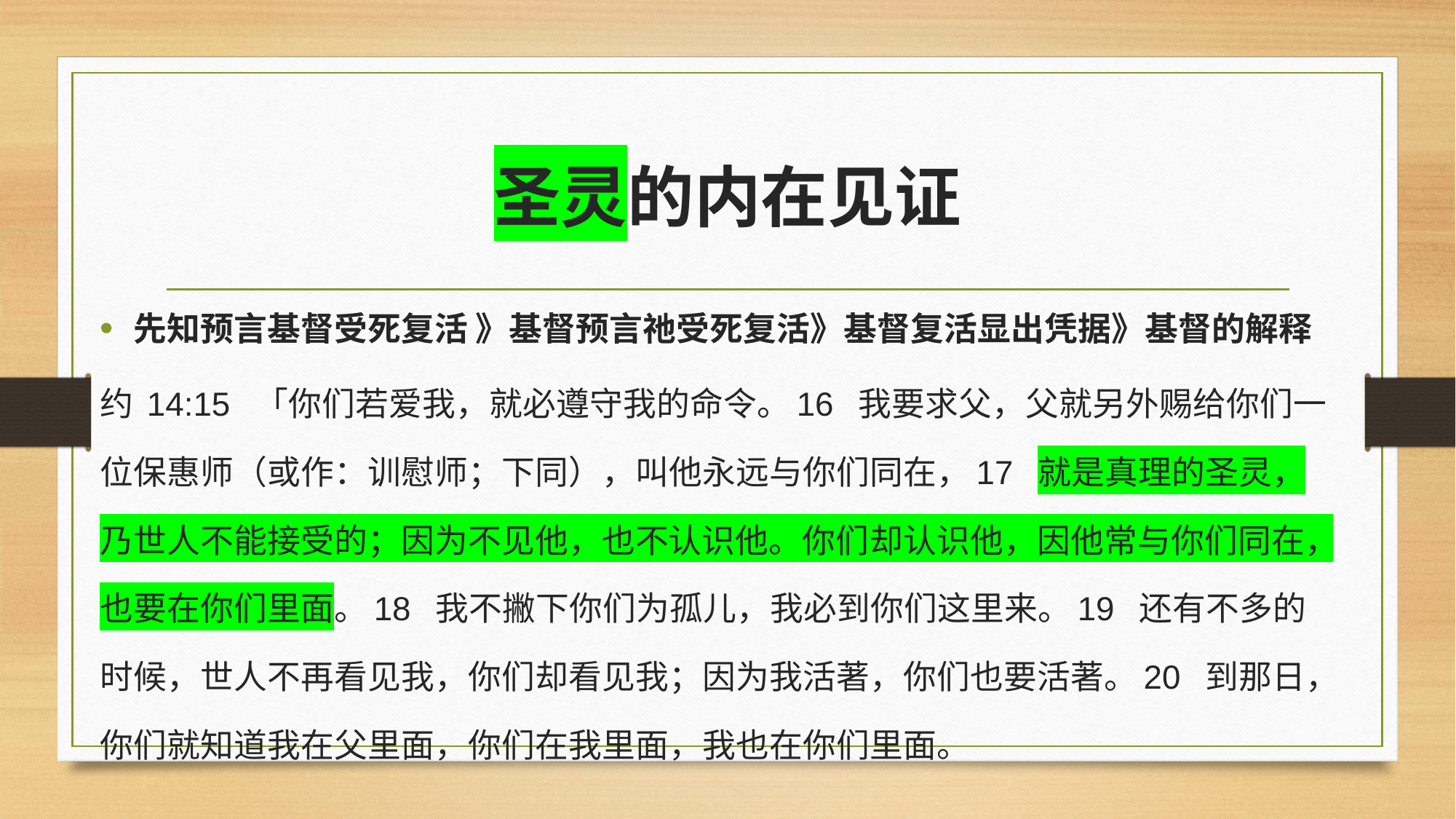

# 圣灵的内在见证
先知预言基督受死复活 》基督预言祂受死复活》基督复活显出凭据》基督的解释
约 14:15  「你们若爱我，就必遵守我的命令。16  我要求父，父就另外赐给你们一位保惠师（或作：训慰师；下同），叫他永远与你们同在，17  就是真理的圣灵，乃世人不能接受的；因为不见他，也不认识他。你们却认识他，因他常与你们同在，也要在你们里面。18  我不撇下你们为孤儿，我必到你们这里来。19  还有不多的时候，世人不再看见我，你们却看见我；因为我活著，你们也要活著。20  到那日，你们就知道我在父里面，你们在我里面，我也在你们里面。